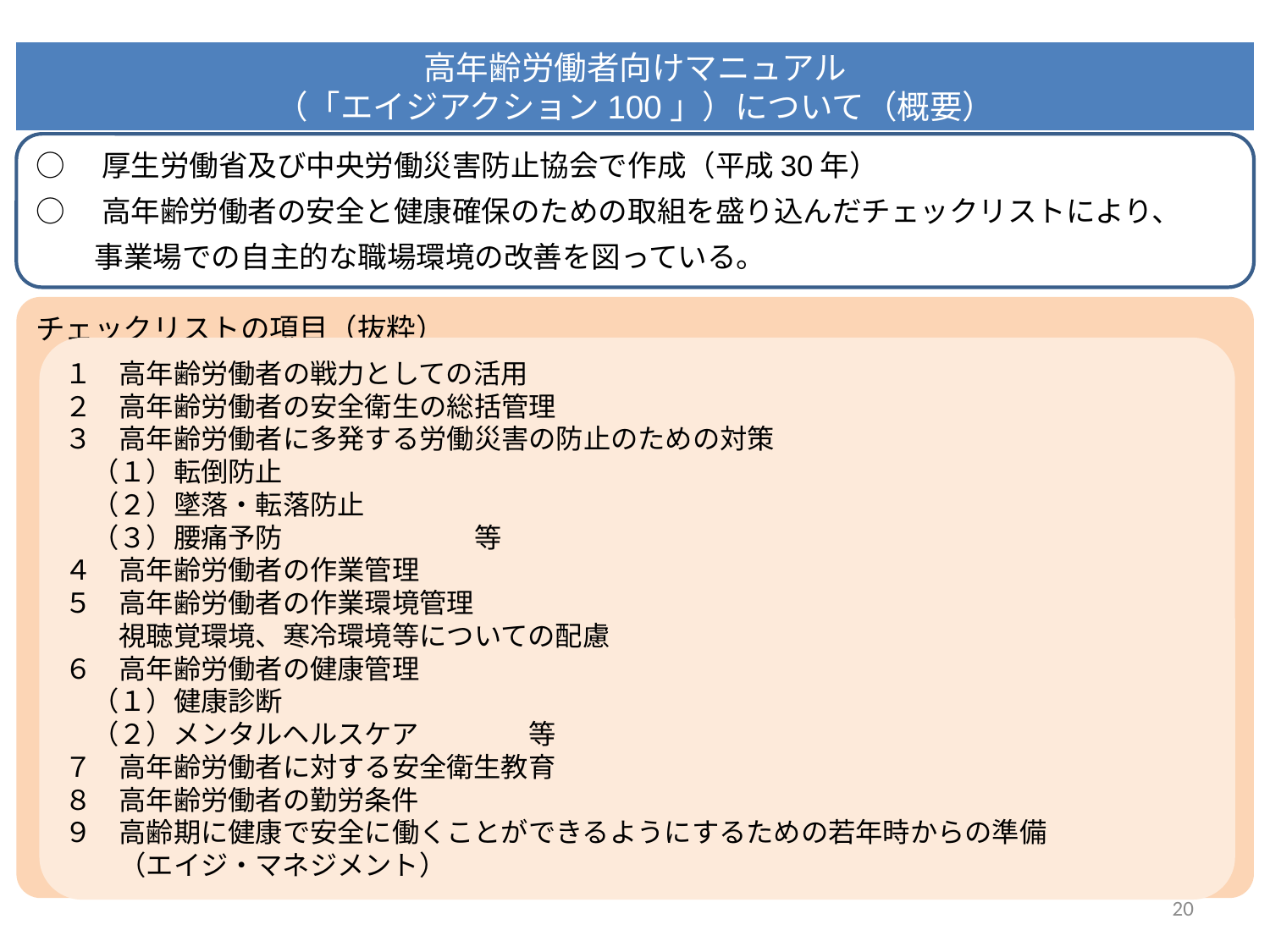

# 高年齢労働者向けマニュアル （「エイジアクション100」）について（概要）
○　厚生労働省及び中央労働災害防止協会で作成（平成30年）
○　高年齢労働者の安全と健康確保のための取組を盛り込んだチェックリストにより、
　　事業場での自主的な職場環境の改善を図っている。
チェックリストの項目（抜粋）

１　高年齢労働者の戦力としての活用
２　高年齢労働者の安全衛生の総括管理
３　高年齢労働者に多発する労働災害の防止のための対策
　（１）転倒防止
　（２）墜落・転落防止
　（３）腰痛予防　　　　　　　等
４　高年齢労働者の作業管理
５　高年齢労働者の作業環境管理
　　視聴覚環境、寒冷環境等についての配慮
６　高年齢労働者の健康管理
　（１）健康診断
　（２）メンタルヘルスケア　　　　等
７　高年齢労働者に対する安全衛生教育
８　高年齢労働者の勤労条件
９　高齢期に健康で安全に働くことができるようにするための若年時からの準備
　　（エイジ・マネジメント）
20